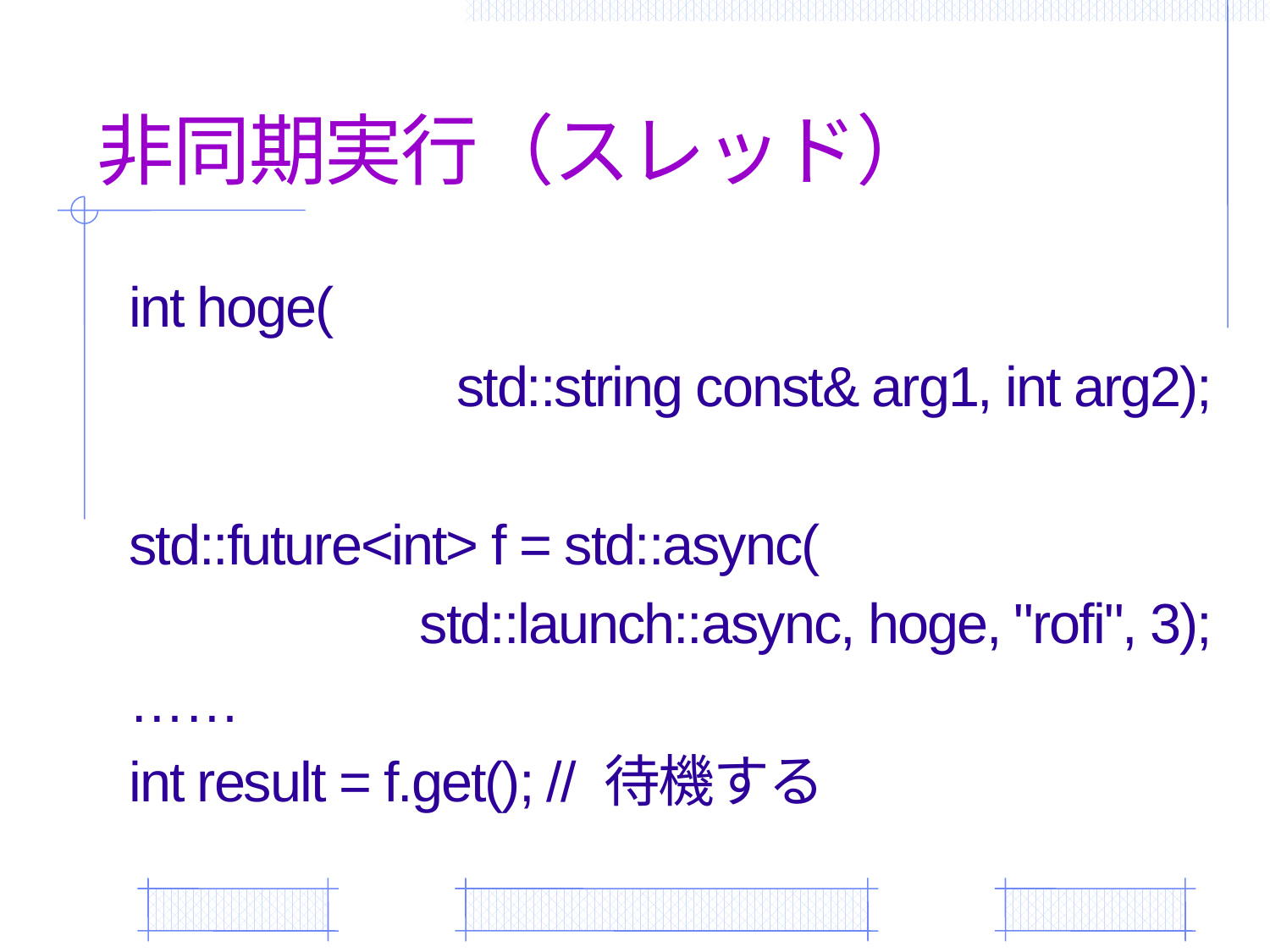

# 非同期実行（スレッド）
int hoge(
std::string const& arg1, int arg2);

std::future<int> f = std::async(
std::launch::async, hoge, "rofi", 3);
……
int result = f.get(); // 待機する